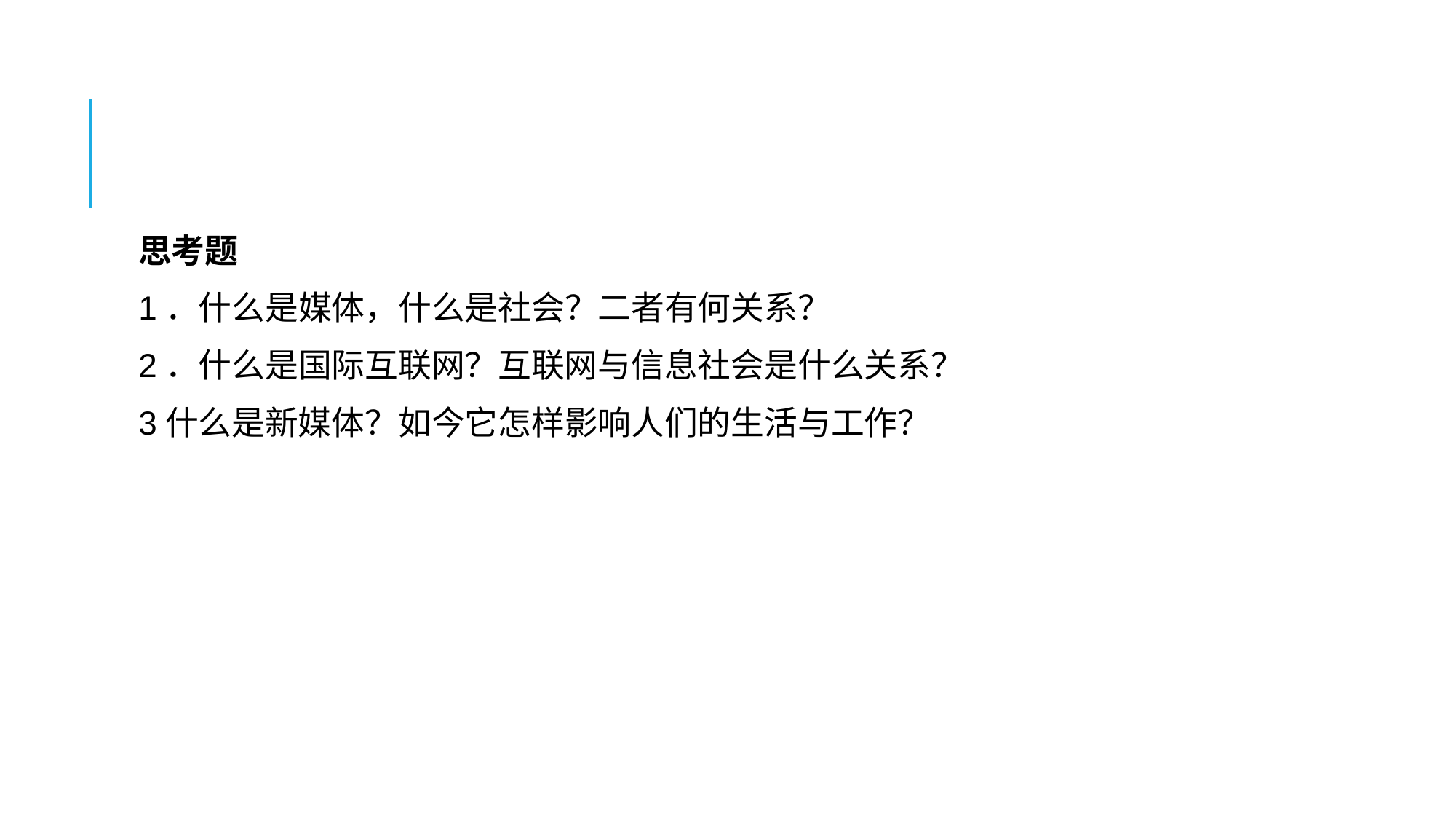

#
思考题
1．什么是媒体，什么是社会？二者有何关系？
2．什么是国际互联网？互联网与信息社会是什么关系？
3什么是新媒体？如今它怎样影响人们的生活与工作？